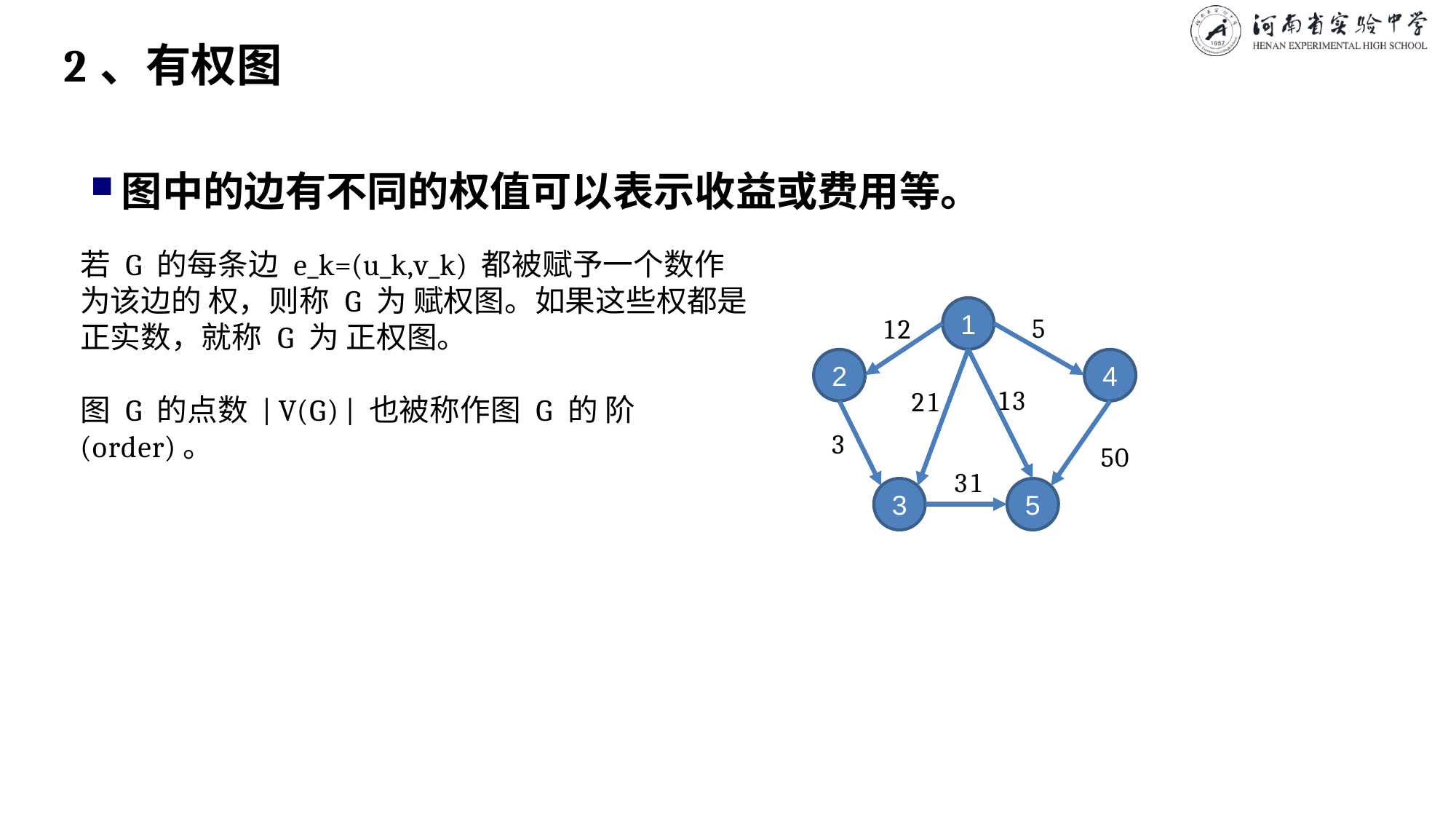

# 2、有权图
图中的边有不同的权值可以表示收益或费用等。

若 G 的每条边 e_k=(u_k,v_k) 都被赋予一个数作为该边的 权，则称 G 为 赋权图。如果这些权都是正实数，就称 G 为 正权图。

图 G 的点数 | V(G) | 也被称作图 G 的 阶 (order)。

1
5
12
2
4
13
21
3
50
31
3
5